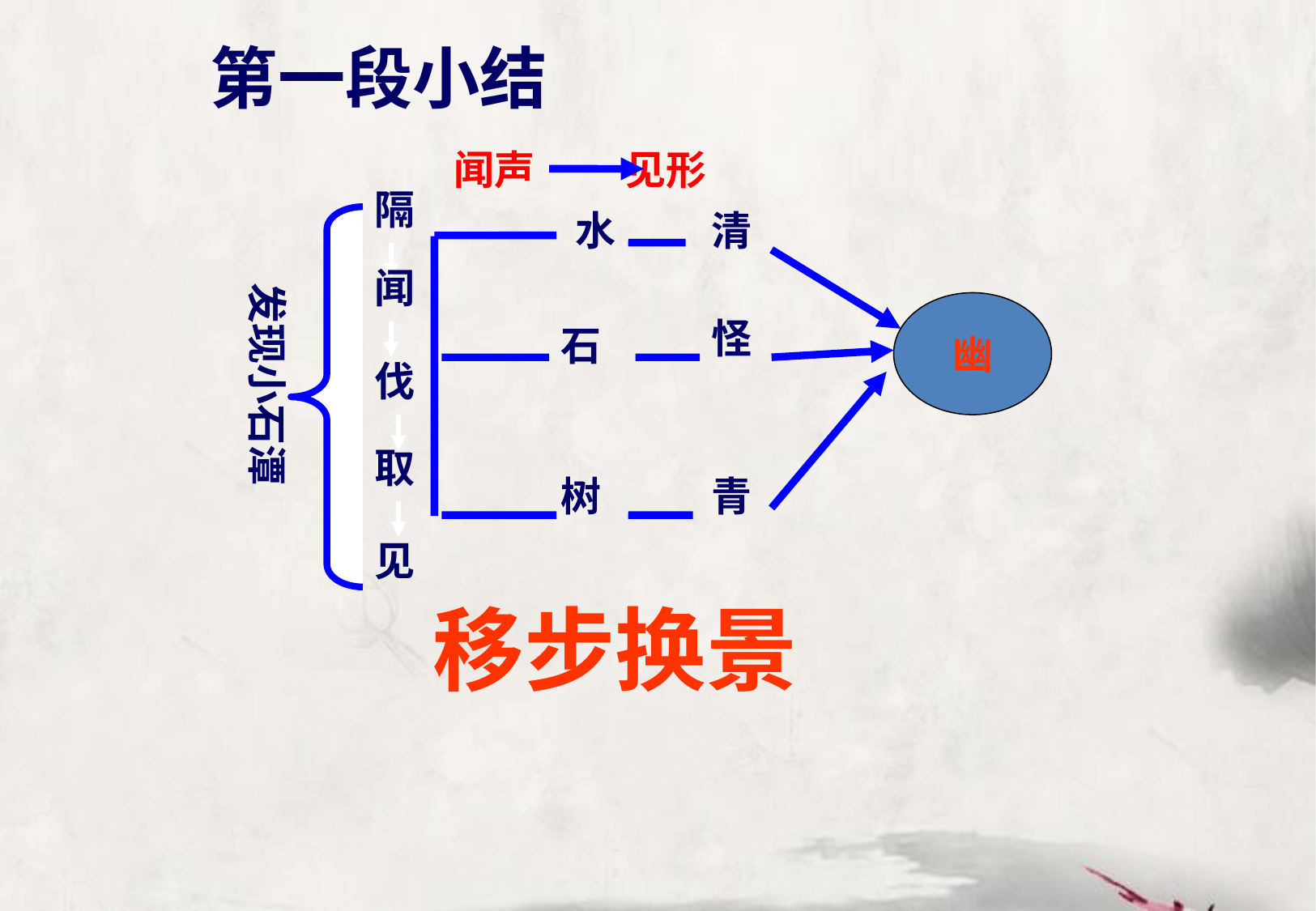

第一段小结
闻声          见形

隔
水
清

闻
发现小石潭
幽
怪
石

伐

取
树
青

见
移步换景